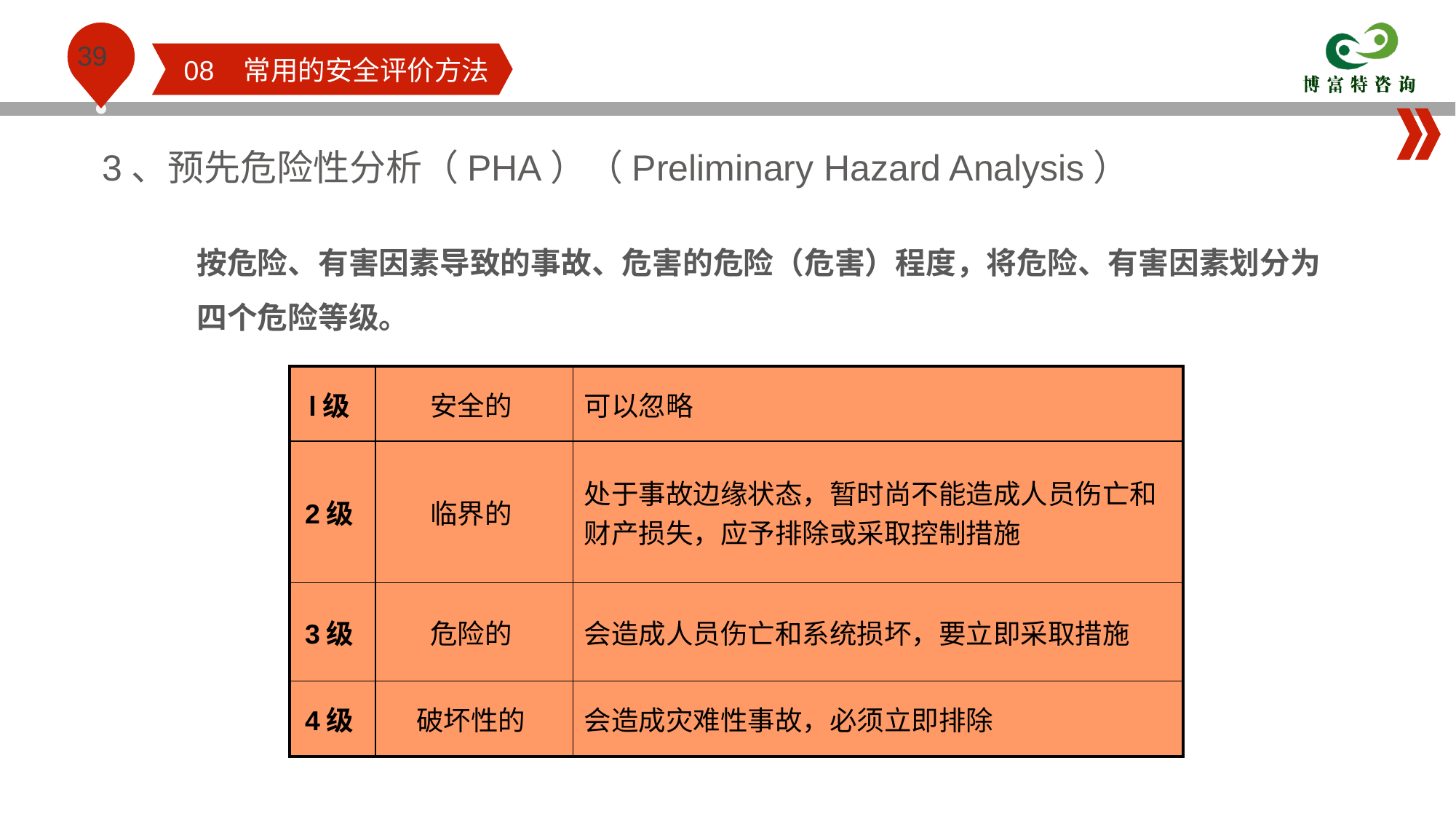

08   常用的安全评价方法
3、预先危险性分析（PHA）（Preliminary Hazard Analysis）
按危险、有害因素导致的事故、危害的危险（危害）程度，将危险、有害因素划分为四个危险等级。
| l级 | 安全的 | 可以忽略 |
| --- | --- | --- |
| 2级 | 临界的 | 处于事故边缘状态，暂时尚不能造成人员伤亡和财产损失，应予排除或采取控制措施 |
| 3级 | 危险的 | 会造成人员伤亡和系统损坏，要立即采取措施 |
| 4级 | 破坏性的 | 会造成灾难性事故，必须立即排除 |